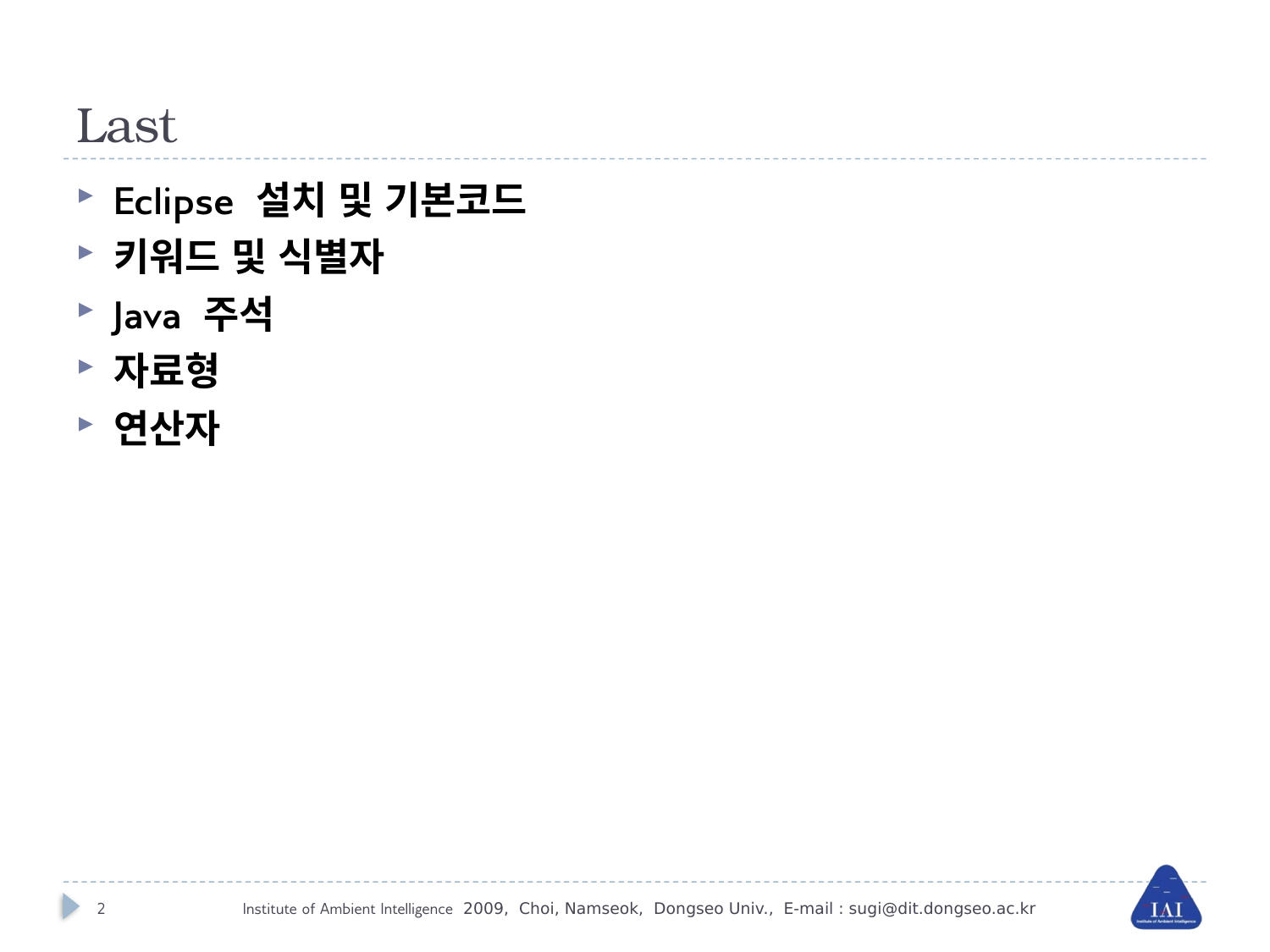

# Last
Eclipse 설치 및 기본코드
키워드 및 식별자
Java 주석
자료형
연산자